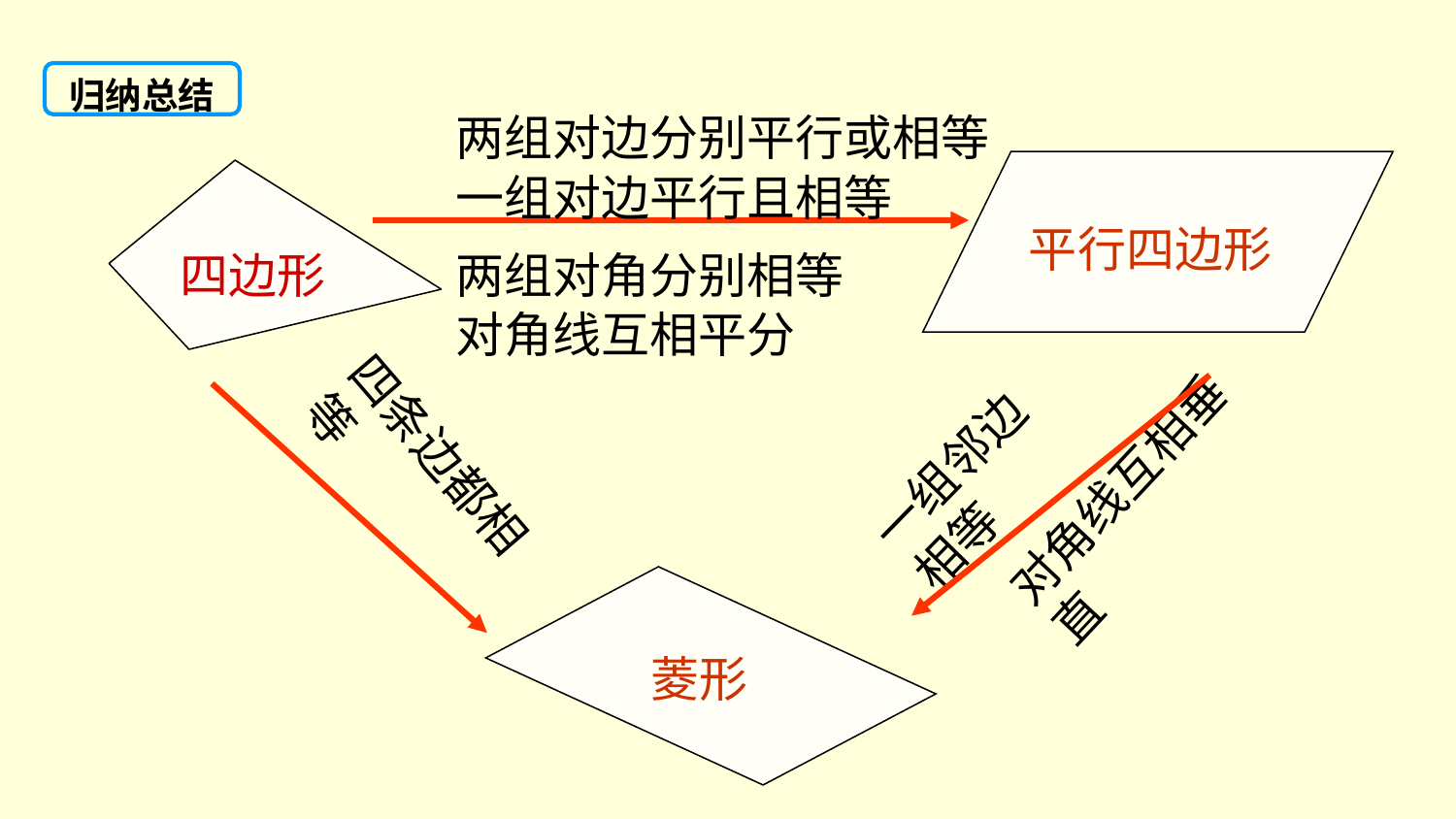

归纳总结
两组对边分别平行或相等

一组对边平行且相等
平行四边形

四边形
两组对角分别相等
对角线互相平分

一组邻边相等
四条边都相等
对角线互相垂直

菱形